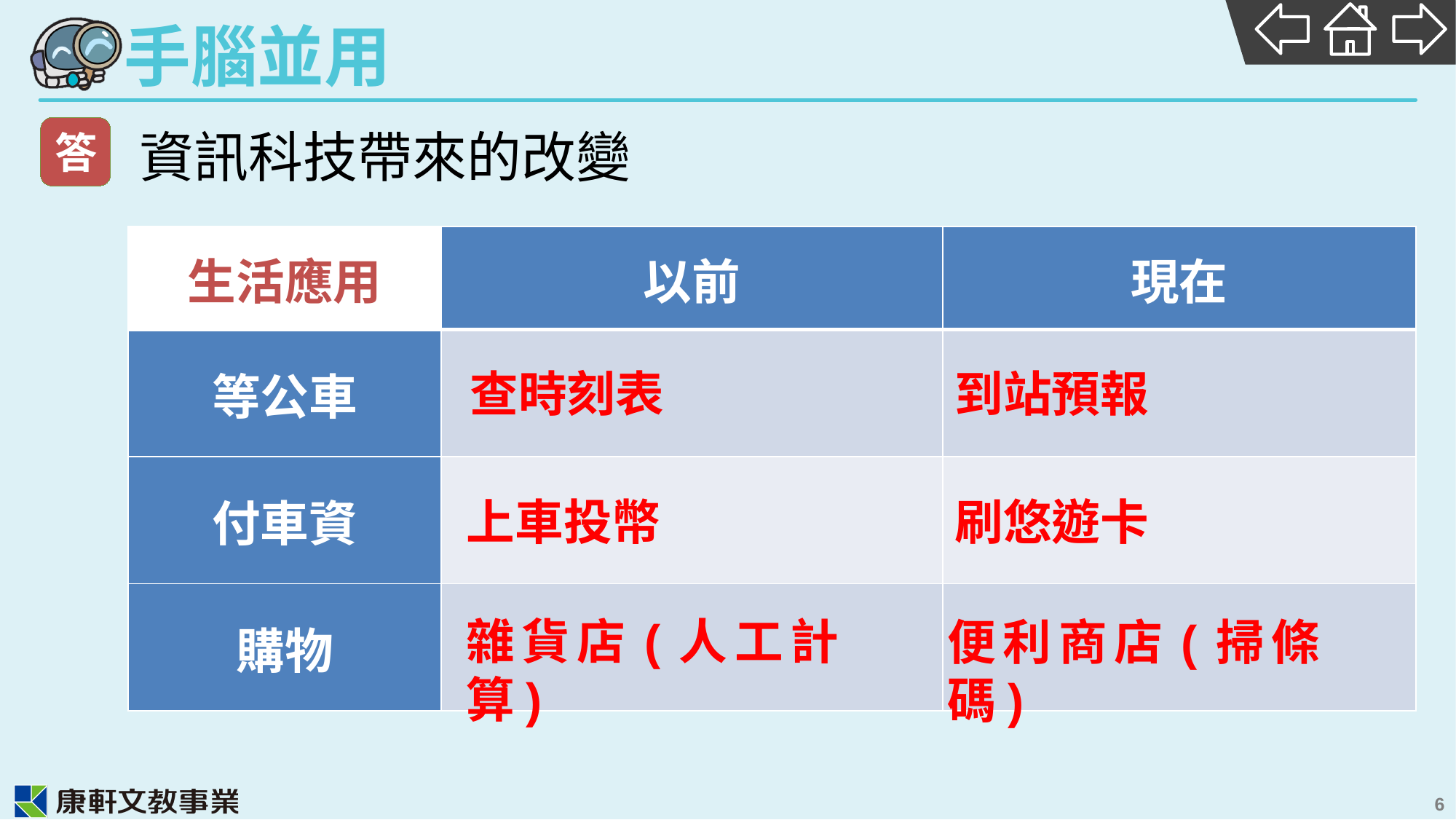

答
資訊科技帶來的改變
| 生活應用 | 以前 | 現在 |
| --- | --- | --- |
| 等公車 |  |  |
| 付車資 |  |  |
| 購物 |  |  |
查時刻表
到站預報
上車投幣
刷悠遊卡
雜貨店(人工計算)
便利商店(掃條碼)
6